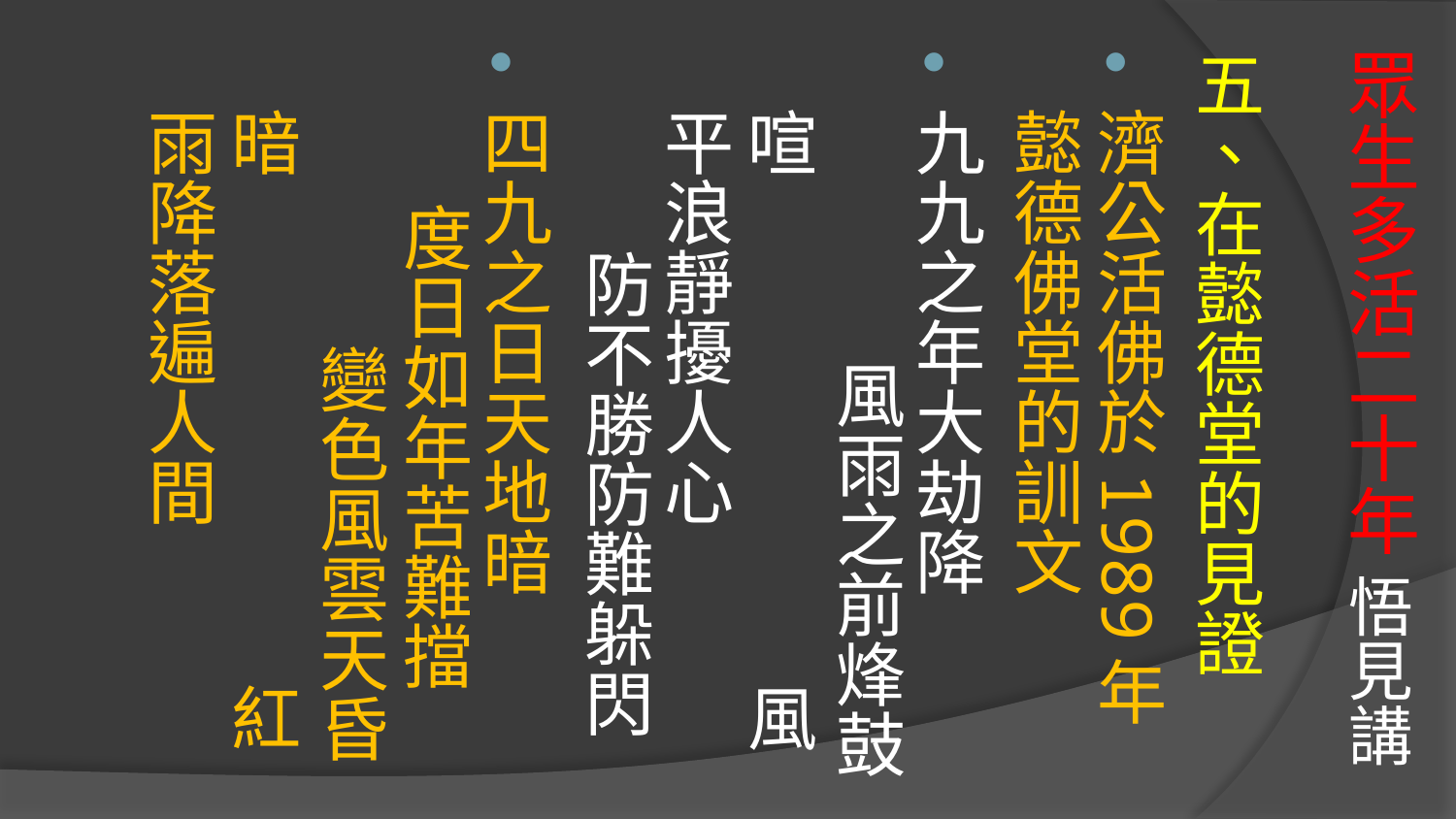

# 眾生多活二十年 悟見講
五、在懿德堂的見證
濟公活佛於1989年懿德佛堂的訓文
九九之年大劫降                            風雨之前烽鼓喧                                風平浪靜擾人心                          防不勝防難躲閃
四九之日天地暗                  度日如年苦難擋                     變色風雲天昏暗                                紅雨降落遍人間